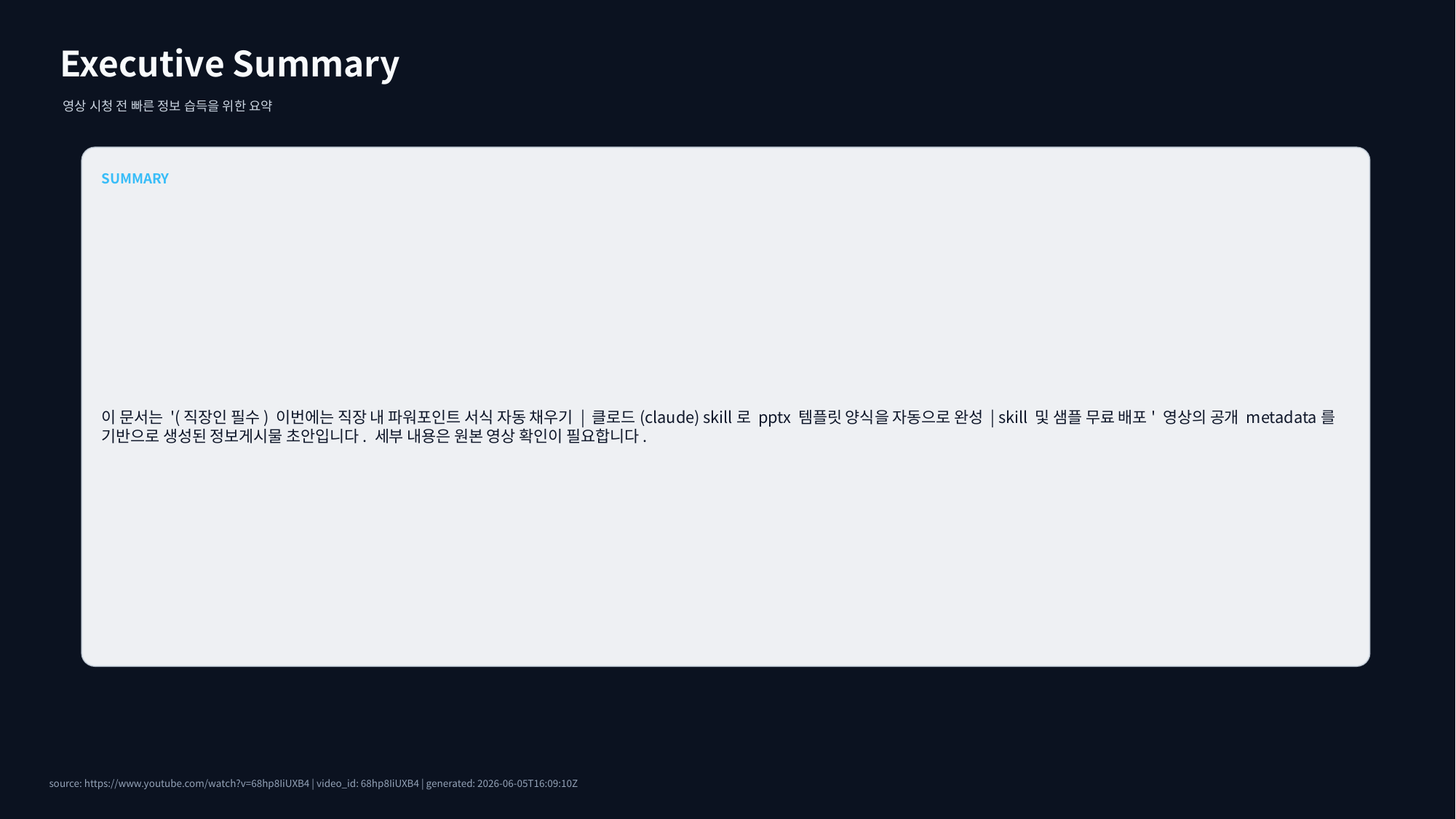

Executive Summary
영상 시청 전 빠른 정보 습득을 위한 요약

SUMMARY
이 문서는 '(직장인 필수) 이번에는 직장 내 파워포인트 서식 자동 채우기 | 클로드(claude) skill로 pptx 템플릿 양식을 자동으로 완성 | skill 및 샘플 무료 배포' 영상의 공개 metadata를 기반으로 생성된 정보게시물 초안입니다. 세부 내용은 원본 영상 확인이 필요합니다.
source: https://www.youtube.com/watch?v=68hp8IiUXB4 | video_id: 68hp8IiUXB4 | generated: 2026-06-05T16:09:10Z